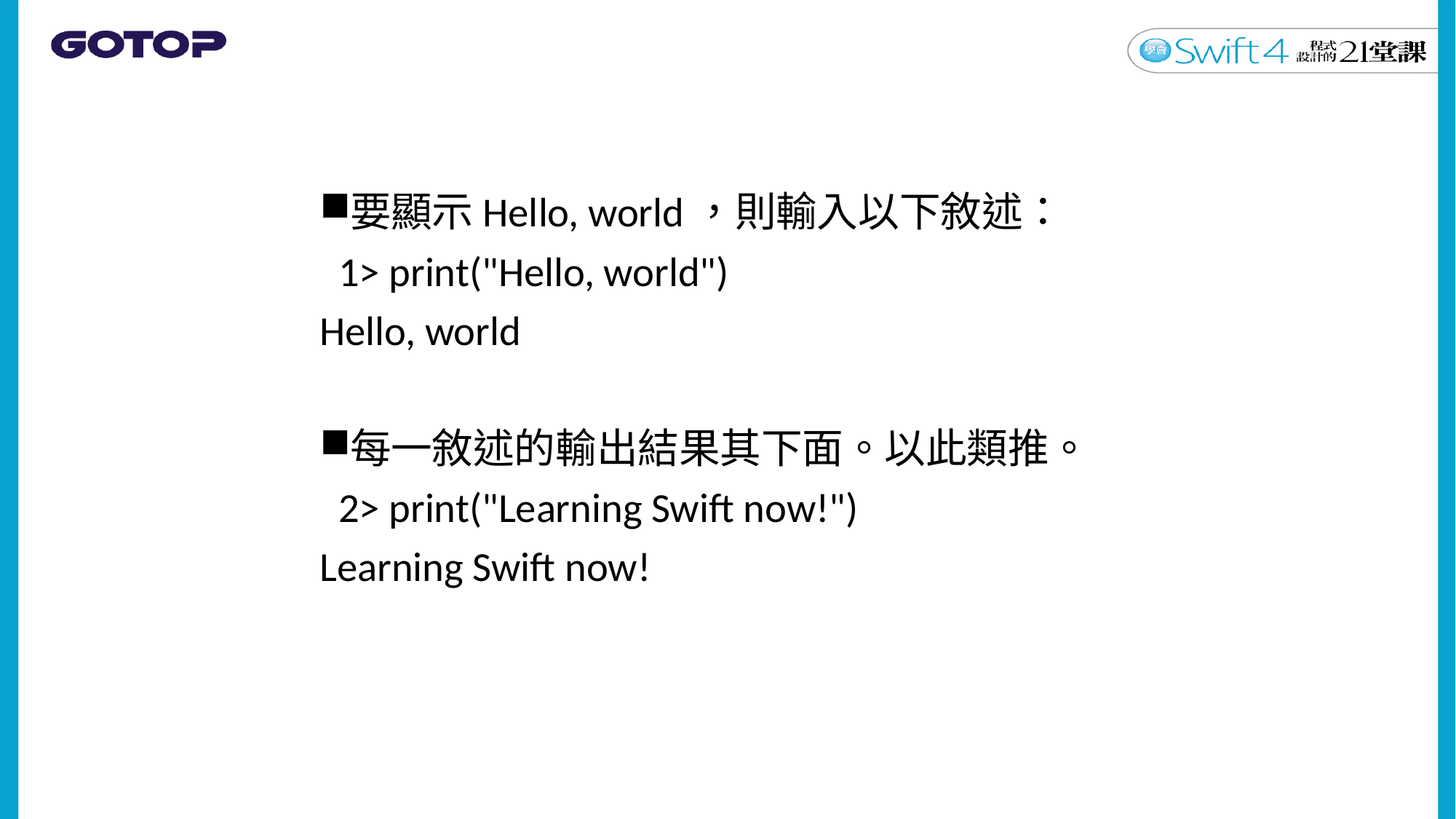

要顯示Hello, world，則輸入以下敘述：
  1> print("Hello, world")
Hello, world

每一敘述的輸出結果其下面。以此類推。
  2> print("Learning Swift now!")
Learning Swift now!